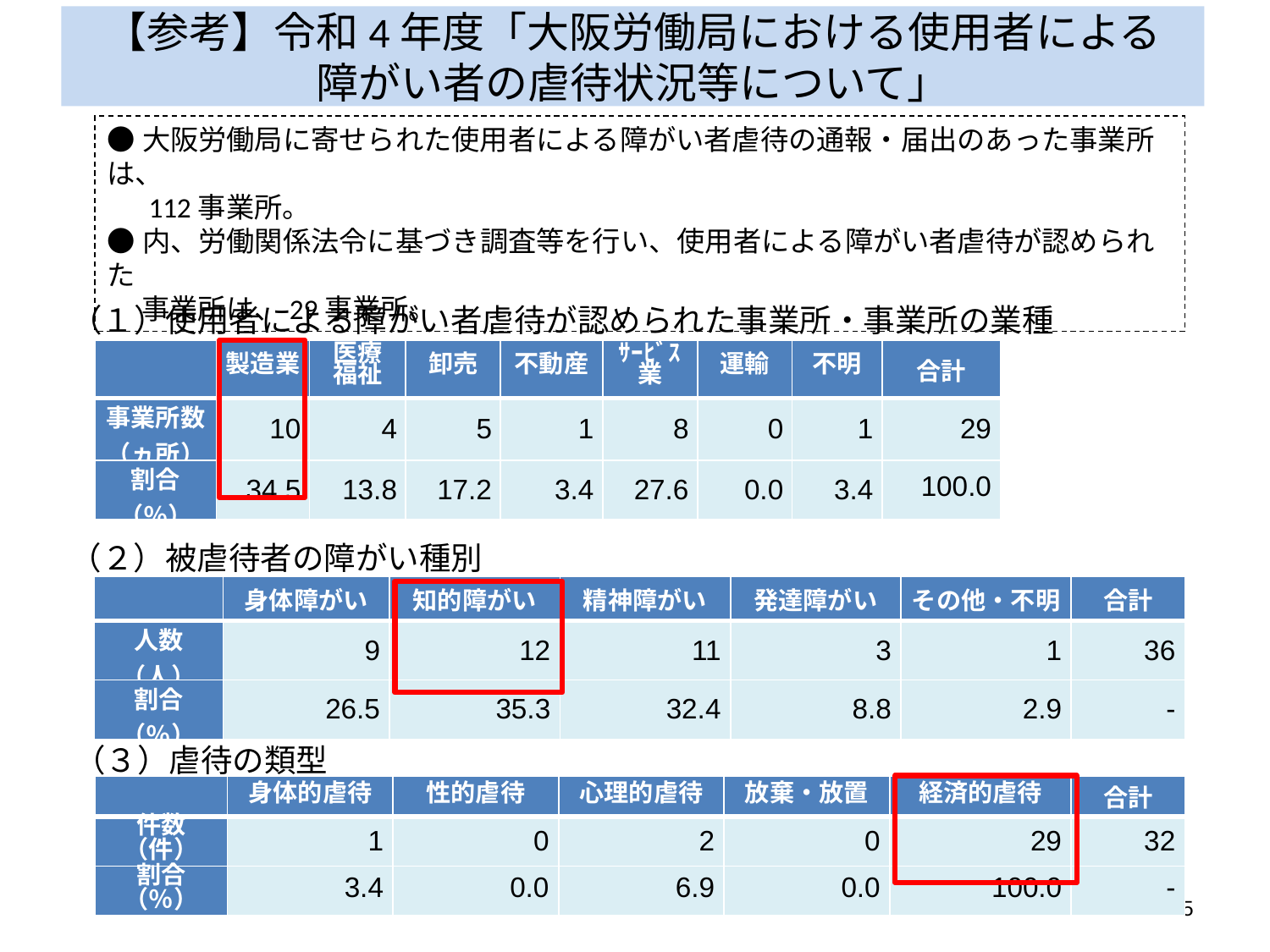

# 【参考】令和4年度「大阪労働局における使用者による 障がい者の虐待状況等について」
●大阪労働局に寄せられた使用者による障がい者虐待の通報・届出のあった事業所は、
　 112事業所。
●内、労働関係法令に基づき調査等を行い、使用者による障がい者虐待が認められた
　 事業所は、29事業所。
（１）使用者による障がい者虐待が認められた事業所・事業所の業種

|  | 製造業 | 医療 福祉 | 卸売 | 不動産 | ｻｰﾋﾞｽ 業 | 運輸 | 不明 | 合計 |
| --- | --- | --- | --- | --- | --- | --- | --- | --- |
| 事業所数（ヵ所） | 10 | 4 | 5 | 1 | 8 | 0 | 1 | 29 |
| 割合（％） | 34.5 | 13.8 | 17.2 | 3.4 | 27.6 | 0.0 | 3.4 | 100.0 |

（２）被虐待者の障がい種別
|  | 身体障がい | 知的障がい | 精神障がい | 発達障がい | その他・不明 | 合計 |
| --- | --- | --- | --- | --- | --- | --- |
| 人数（人） | 9 | 12 | 11 | 3 | 1 | 36 |
| 割合（％） | 26.5 | 35.3 | 32.4 | 8.8 | 2.9 | ‐ |

（３）虐待の類型

|  | 身体的虐待 | 性的虐待 | 心理的虐待 | 放棄・放置 | 経済的虐待 | 合計 |
| --- | --- | --- | --- | --- | --- | --- |
| 件数（件） | 1 | 0 | 2 | 0 | 29 | 32 |
| 割合（％） | 3.4 | 0.0 | 6.9 | 0.0 | 100.0 | ‐ |
35